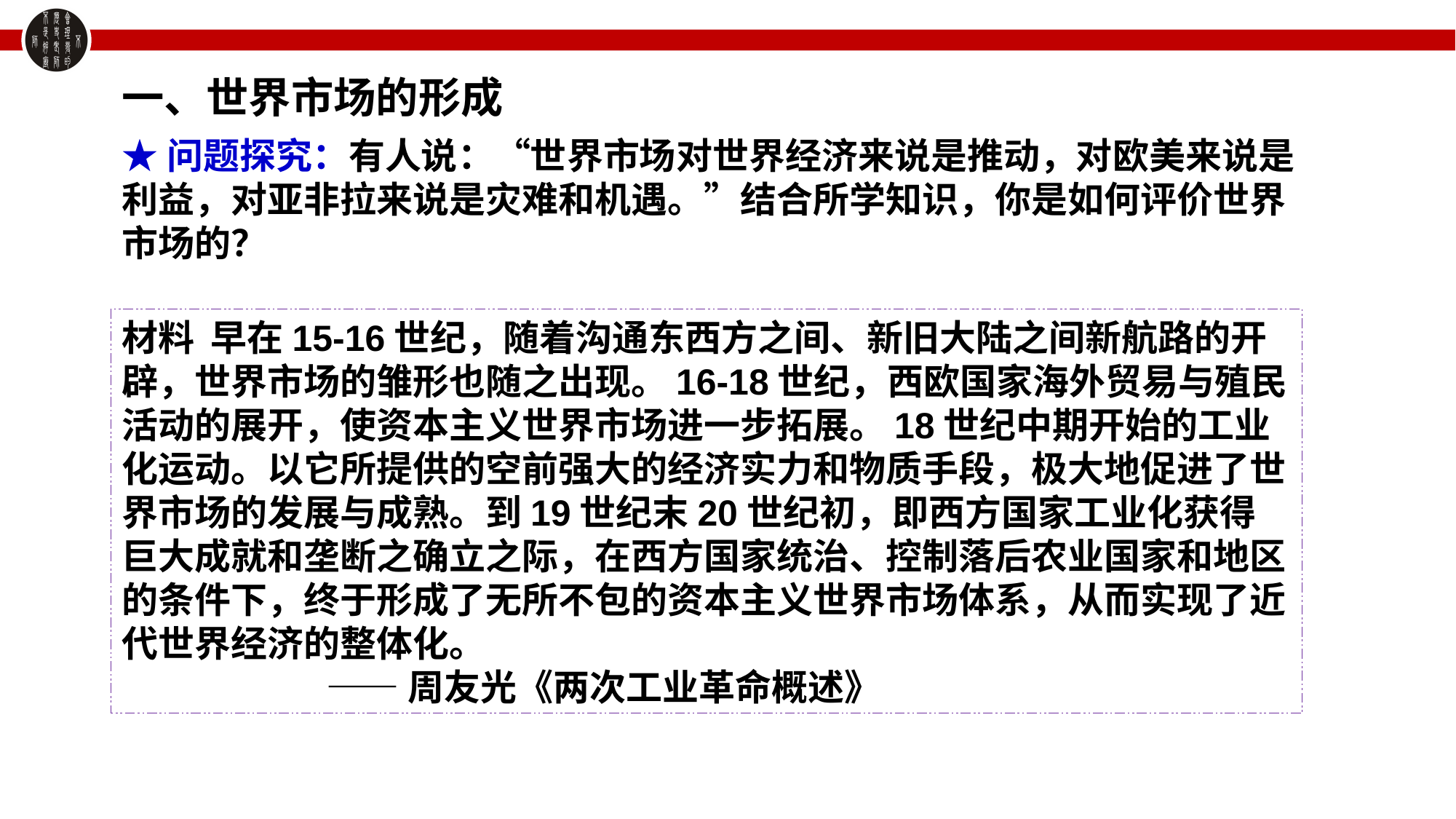

一、世界市场的形成
★问题探究：有人说：“世界市场对世界经济来说是推动，对欧美来说是利益，对亚非拉来说是灾难和机遇。”结合所学知识，你是如何评价世界市场的？
材料  早在15-16世纪，随着沟通东西方之间、新旧大陆之间新航路的开辟，世界市场的雏形也随之出现。16-18世纪，西欧国家海外贸易与殖民活动的展开，使资本主义世界市场进一步拓展。18世纪中期开始的工业化运动。以它所提供的空前强大的经济实力和物质手段，极大地促进了世界市场的发展与成熟。到19世纪末20世纪初，即西方国家工业化获得巨大成就和垄断之确立之际，在西方国家统治、控制落后农业国家和地区的条件下，终于形成了无所不包的资本主义世界市场体系，从而实现了近代世界经济的整体化。
                         ——周友光《两次工业革命概述》